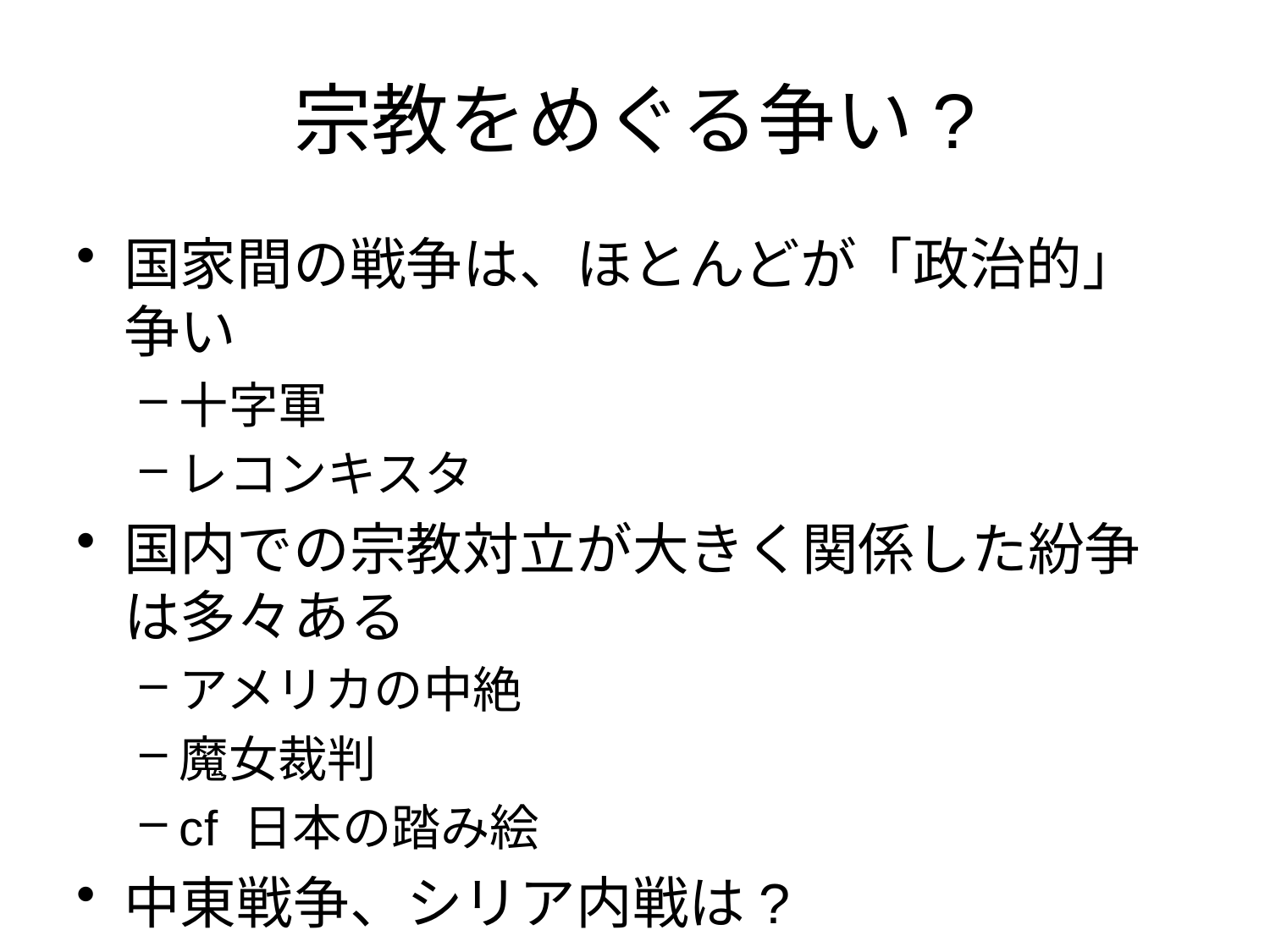

# 宗教をめぐる争い?
国家間の戦争は、ほとんどが「政治的」争い
十字軍
レコンキスタ
国内での宗教対立が大きく関係した紛争は多々ある
アメリカの中絶
魔女裁判
cf 日本の踏み絵
中東戦争、シリア内戦は?